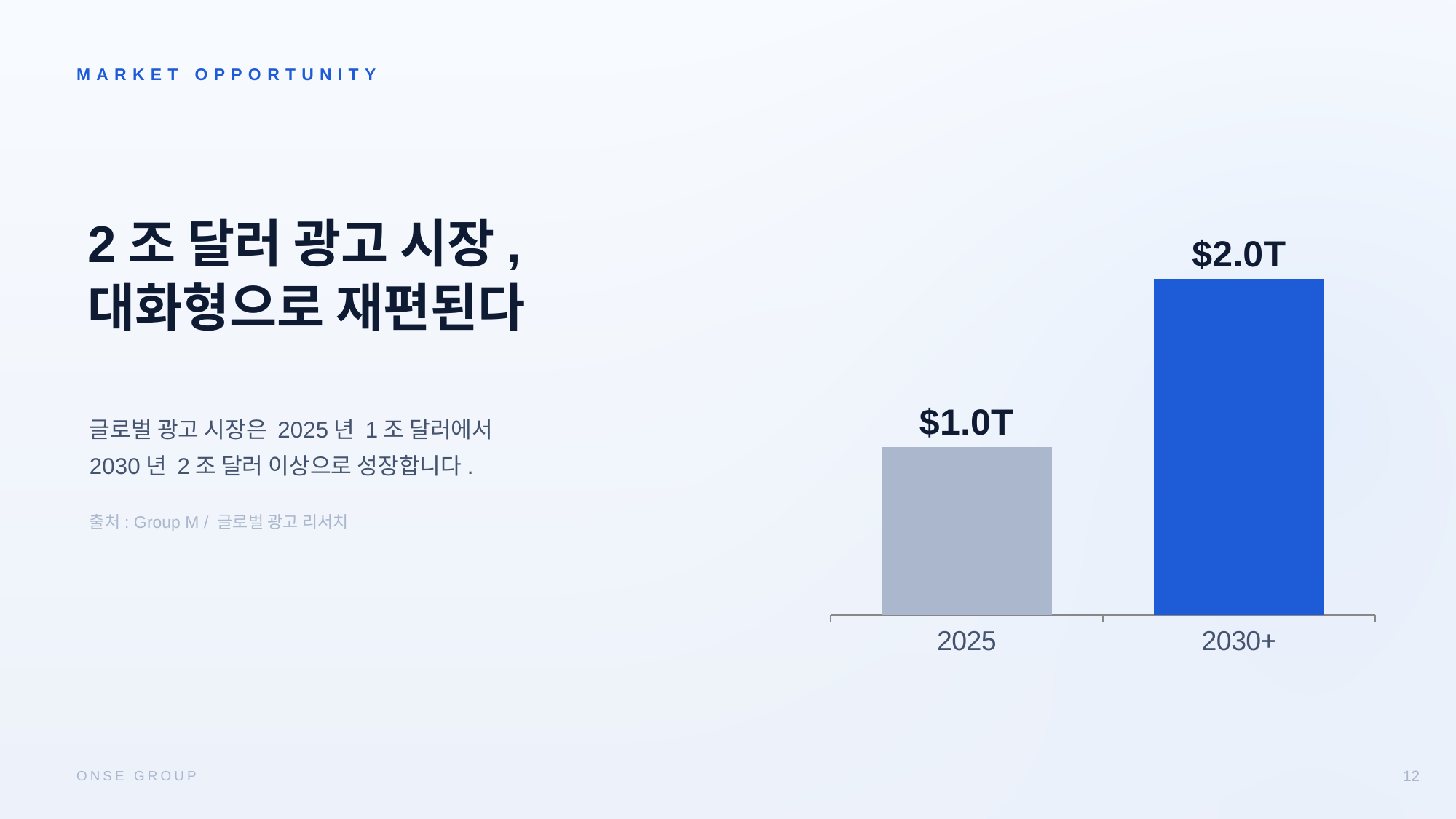

MARKET OPPORTUNITY
2조 달러 광고 시장,
대화형으로 재편된다

### Chart

| Category | 시장 |
|---|---|
| 2025 | 1.0 |
| 2030+ | 2.0 |
글로벌 광고 시장은 2025년 1조 달러에서
2030년 2조 달러 이상으로 성장합니다.
출처: Group M / 글로벌 광고 리서치
ONSE GROUP
12